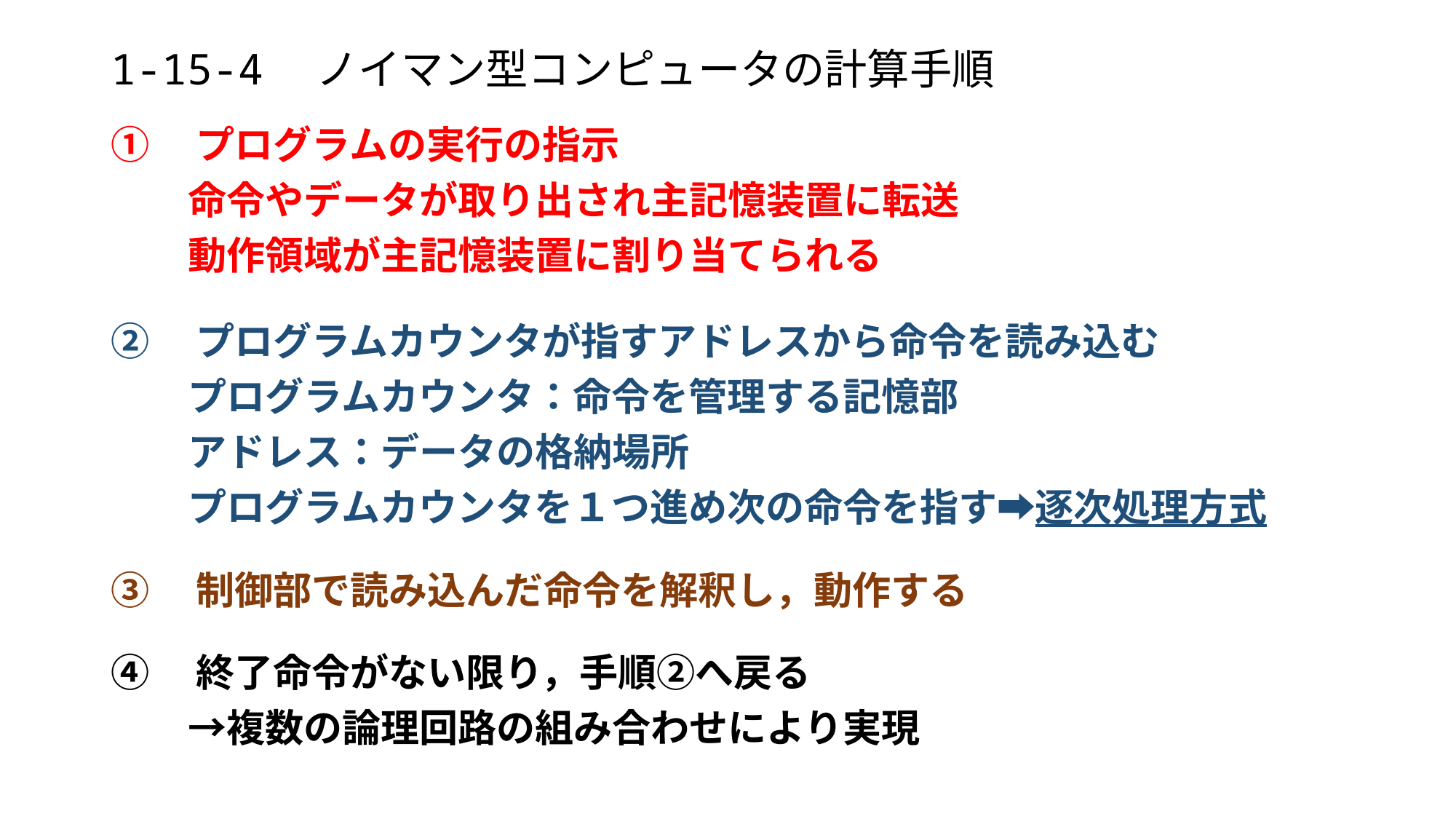

# 1-15-4　ノイマン型コンピュータの計算手順
①　プログラムの実行の指示
　　命令やデータが取り出され主記憶装置に転送
　　動作領域が主記憶装置に割り当てられる

②　プログラムカウンタが指すアドレスから命令を読み込む
　　プログラムカウンタ：命令を管理する記憶部
　　アドレス：データの格納場所
　　プログラムカウンタを１つ進め次の命令を指す➡逐次処理方式

③　制御部で読み込んだ命令を解釈し，動作する

④　終了命令がない限り，手順②へ戻る
　　→複数の論理回路の組み合わせにより実現